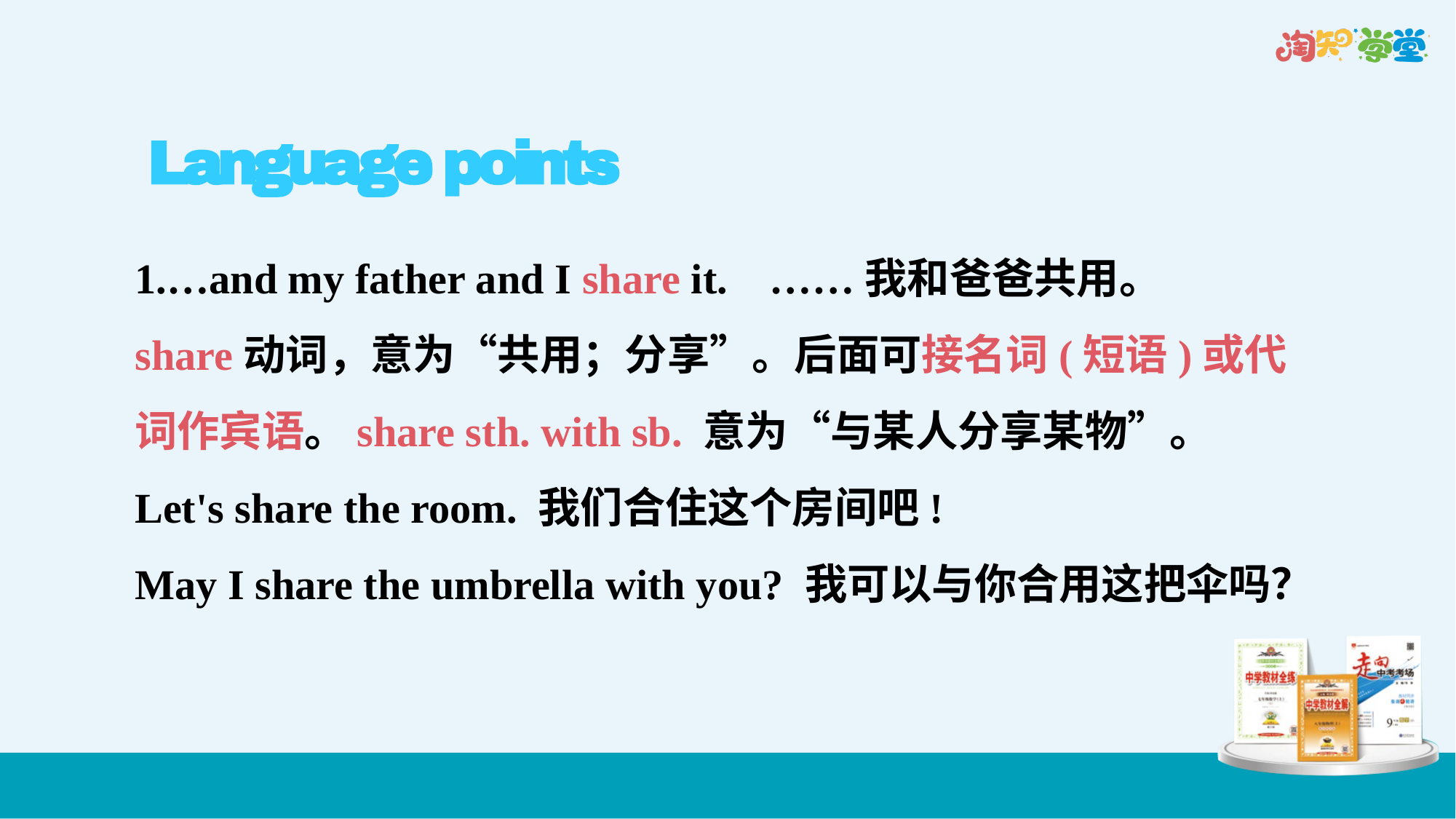

Language points
1.…and my father and I share it.    ……我和爸爸共用。
share动词，意为“共用；分享”。后面可接名词(短语)或代词作宾语。share sth. with sb. 意为“与某人分享某物”。
Let's share the room. 我们合住这个房间吧!
May I share the umbrella with you? 我可以与你合用这把伞吗？